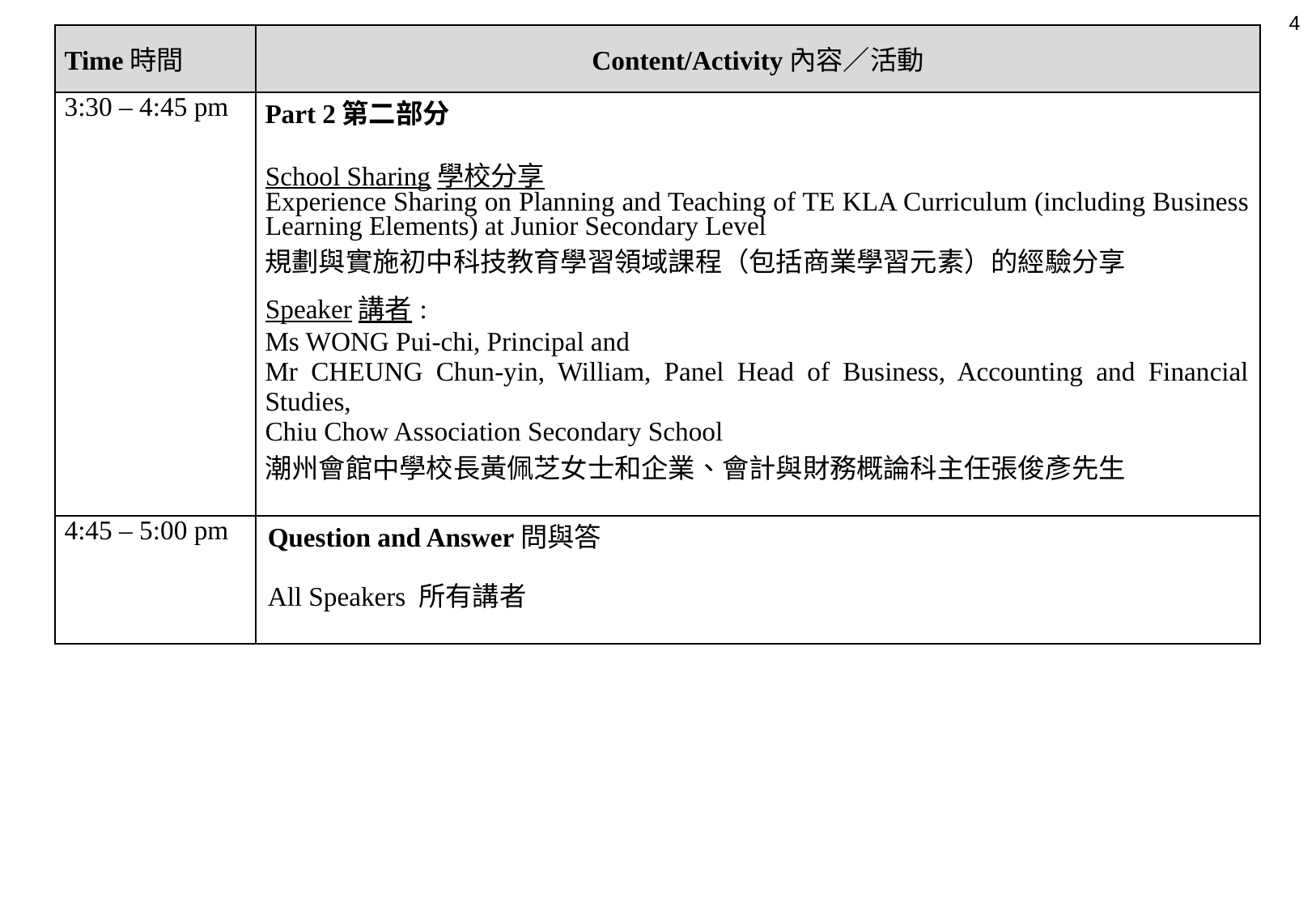

4
| Time時間 | Content/Activity內容／活動 |
| --- | --- |
| 3:30 – 4:45 pm | Part 2第二部分   School Sharing學校分享 Experience Sharing on Planning and Teaching of TE KLA Curriculum (including Business Learning Elements) at Junior Secondary Level 規劃與實施初中科技教育學習領域課程（包括商業學習元素）的經驗分享   Speaker講者: Ms WONG Pui-chi, Principal and Mr CHEUNG Chun-yin, William, Panel Head of Business, Accounting and Financial Studies, Chiu Chow Association Secondary School 潮州會館中學校長黃佩芝女士和企業、會計與財務概論科主任張俊彥先生 |
| 4:45 – 5:00 pm | Question and Answer問與答 All Speakers 所有講者 |